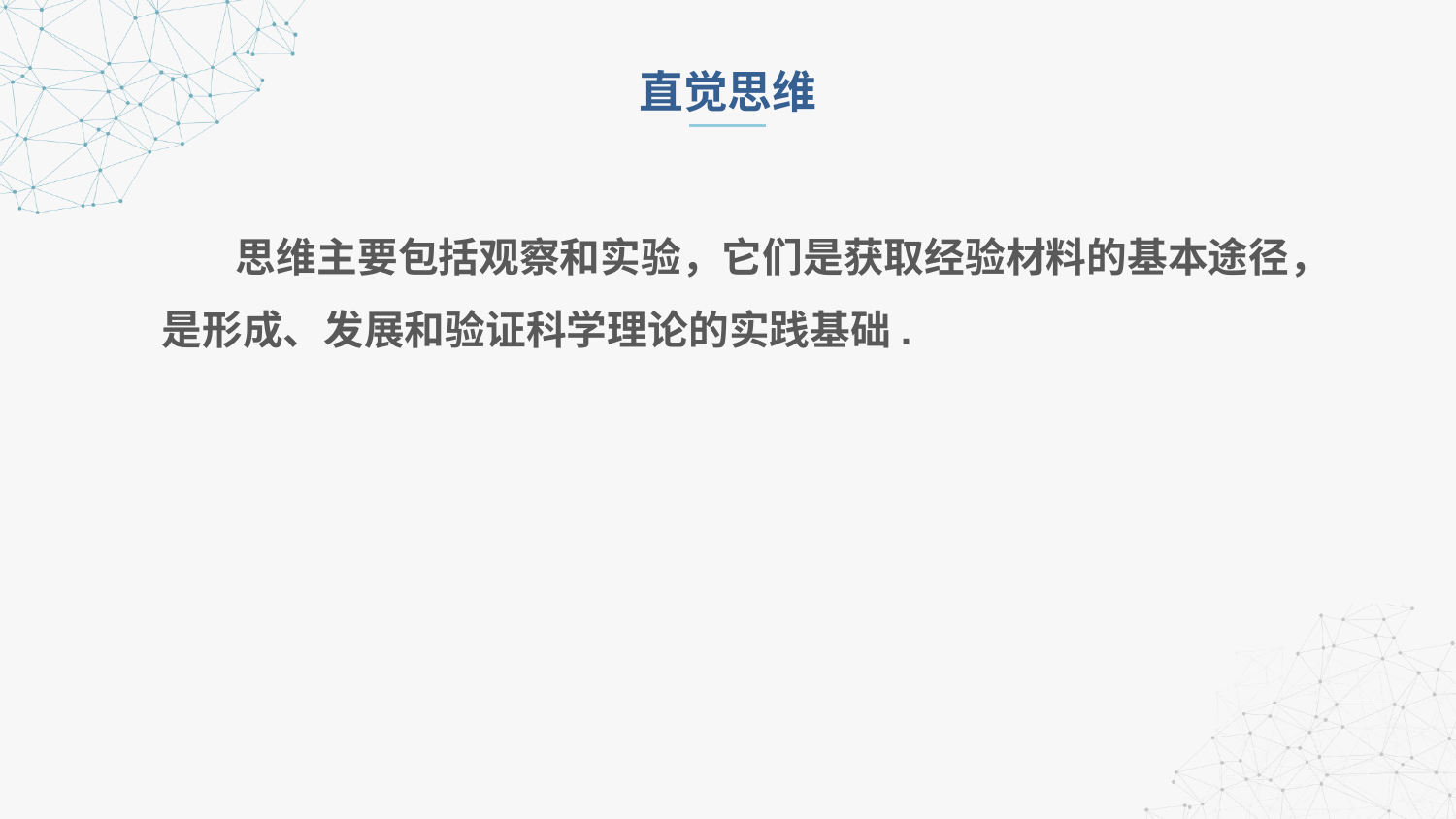

直觉思维
       思维主要包括观察和实验，它们是获取经验材料的基本途径，是形成、发展和验证科学理论的实践基础.